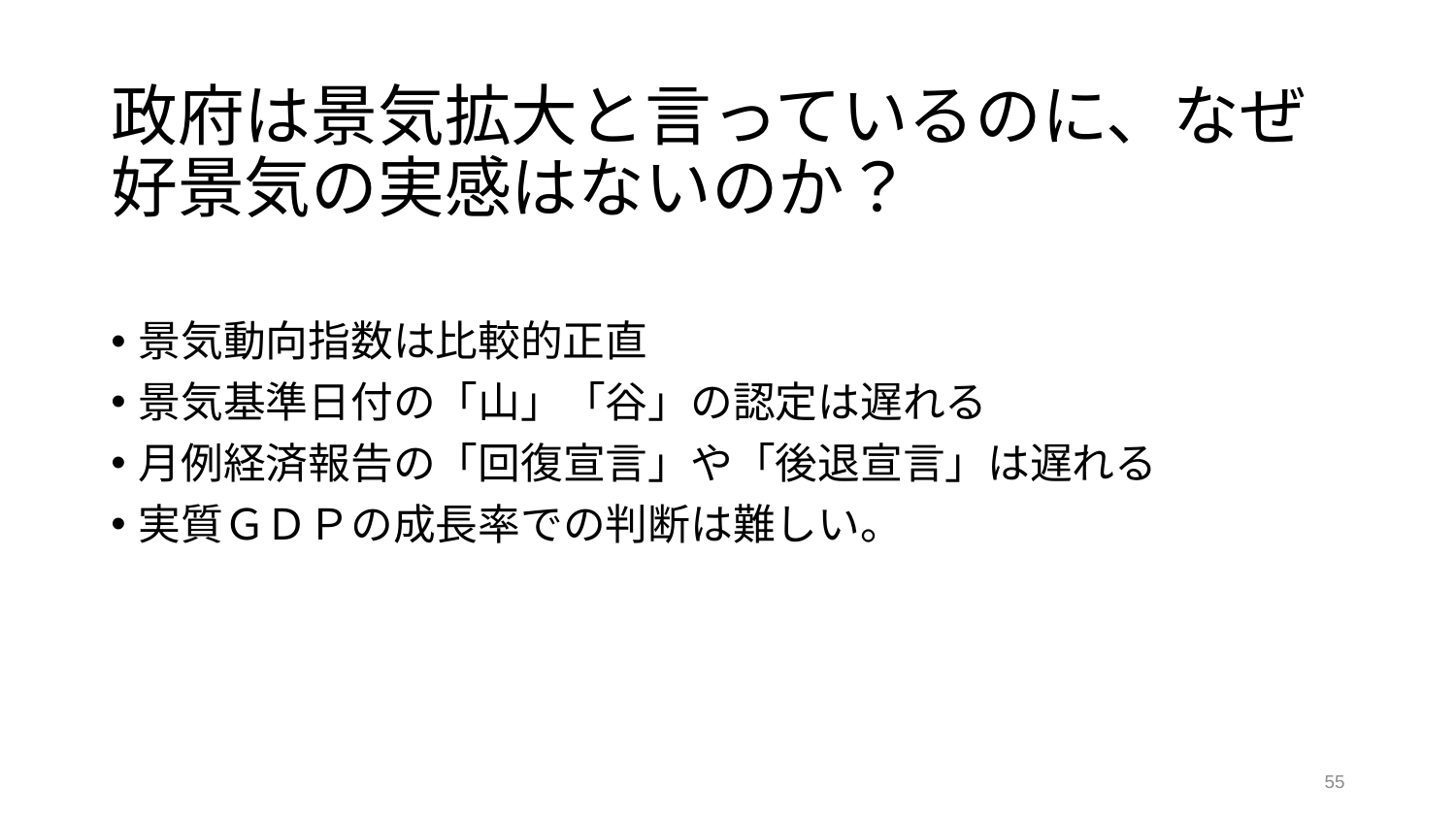

# 政府は景気拡大と言っているのに、なぜ好景気の実感はないのか？
景気動向指数は比較的正直
景気基準日付の「山」「谷」の認定は遅れる
月例経済報告の「回復宣言」や「後退宣言」は遅れる
実質ＧＤＰの成長率での判断は難しい。
55